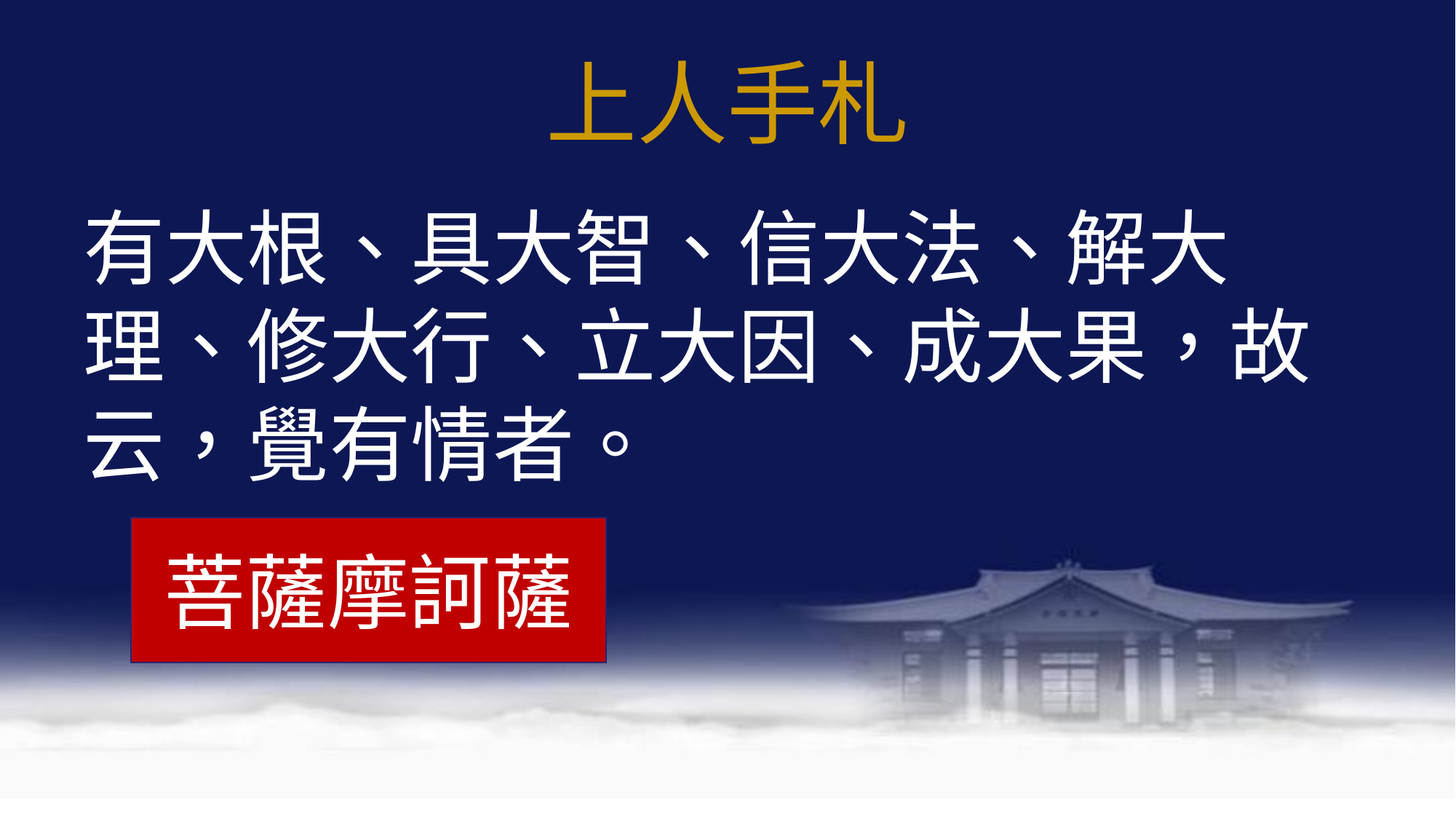

# 上人手札
有大根、具大智、信大法、解大理、修大行、立大因、成大果，故云，覺有情者。
菩薩摩訶薩